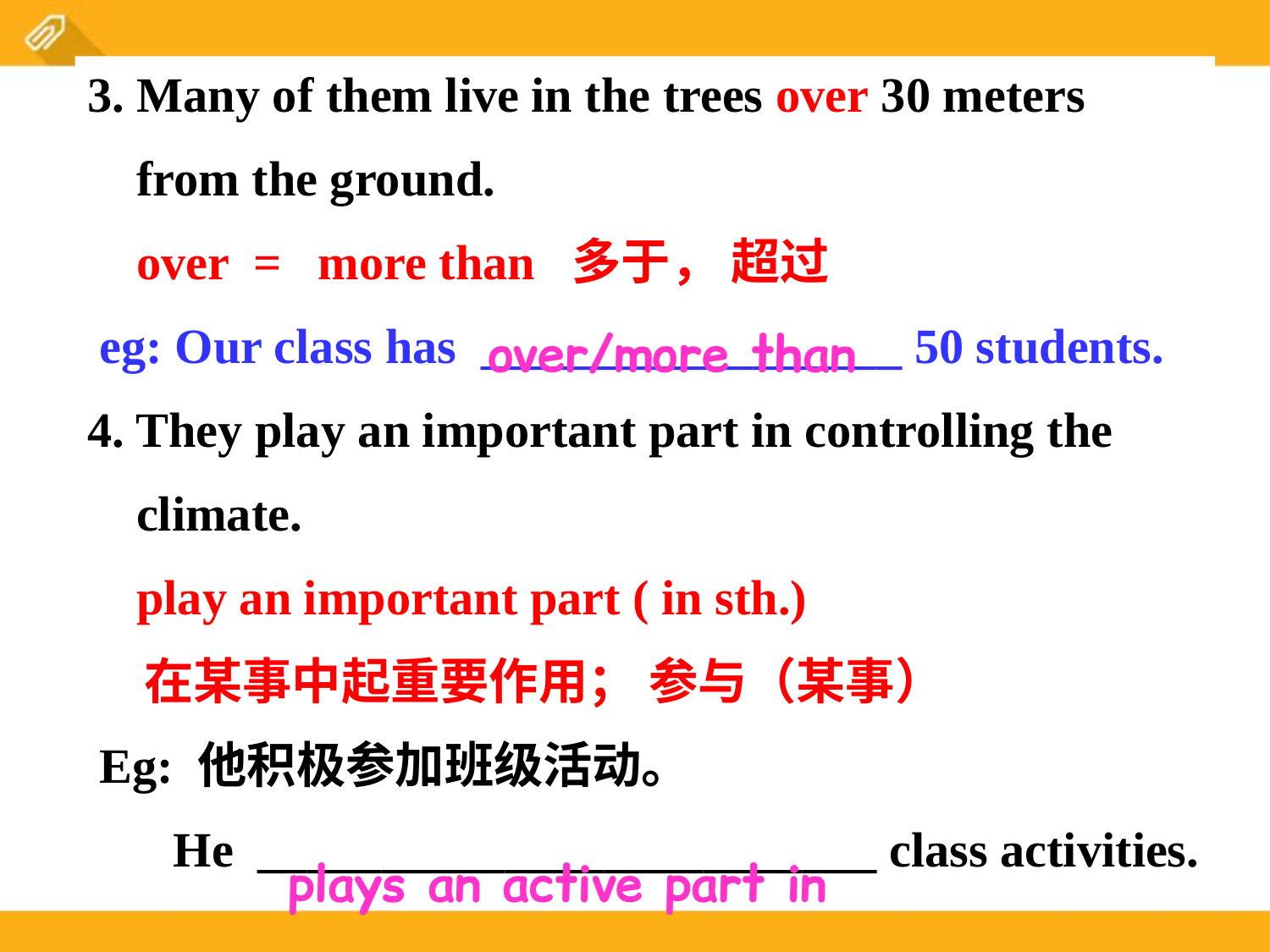

3. Many of them live in the trees over 30 meters
    from the ground.
    over  =   more than  多于， 超过
 eg: Our class has  _________________ 50 students.
4. They play an important part in controlling the
    climate.
    play an important part ( in sth.)
    在某事中起重要作用； 参与（某事）
 Eg: 他积极参加班级活动。
       He  _________________________ class activities.
over/more than
plays an active part in